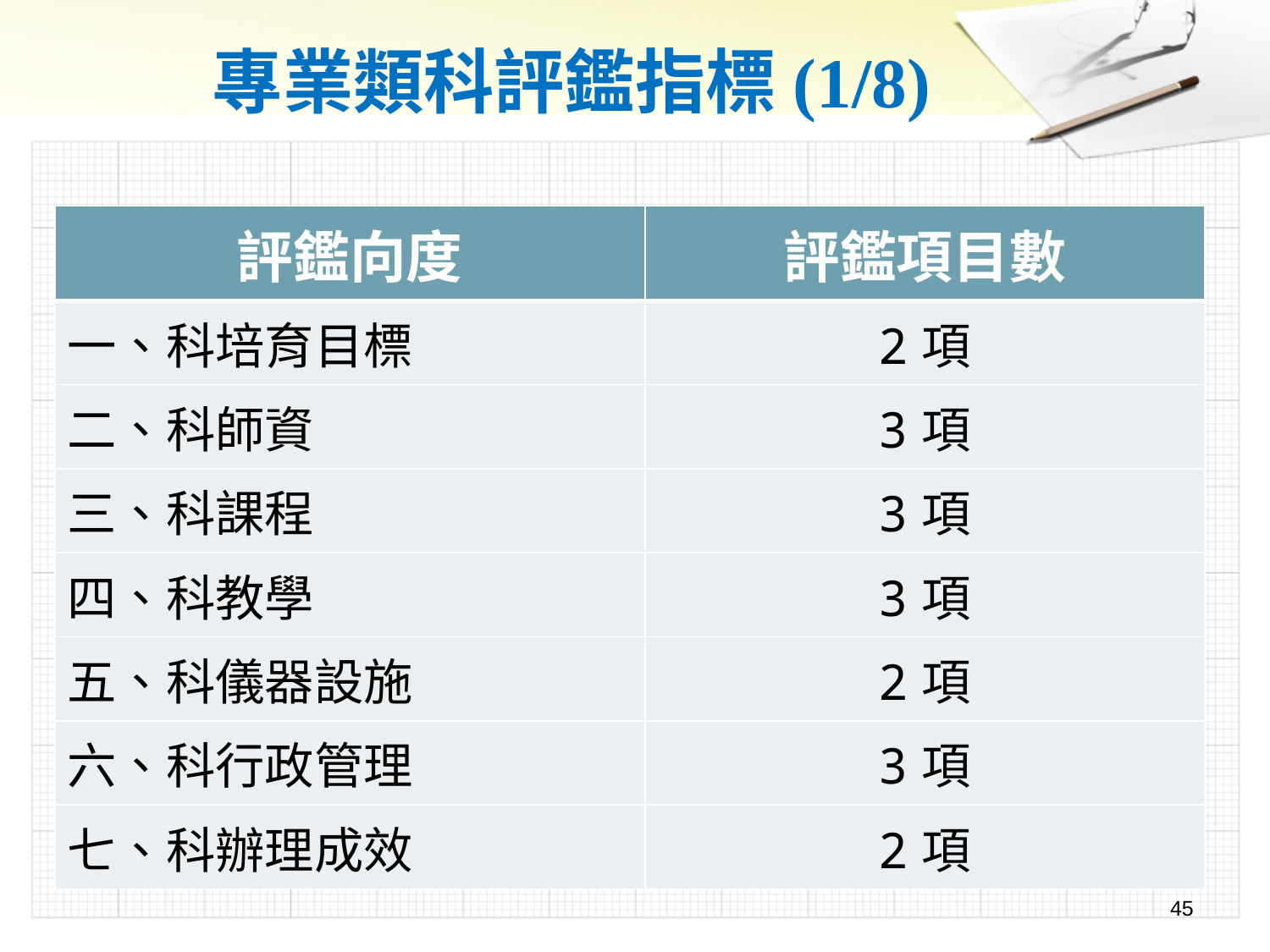

# 專業類科評鑑指標(1/8)
| 評鑑向度 | 評鑑項目數 |
| --- | --- |
| 一、科培育目標 | 2項 |
| 二、科師資 | 3項 |
| 三、科課程 | 3項 |
| 四、科教學 | 3項 |
| 五、科儀器設施 | 2項 |
| 六、科行政管理 | 3項 |
| 七、科辦理成效 | 2項 |
45